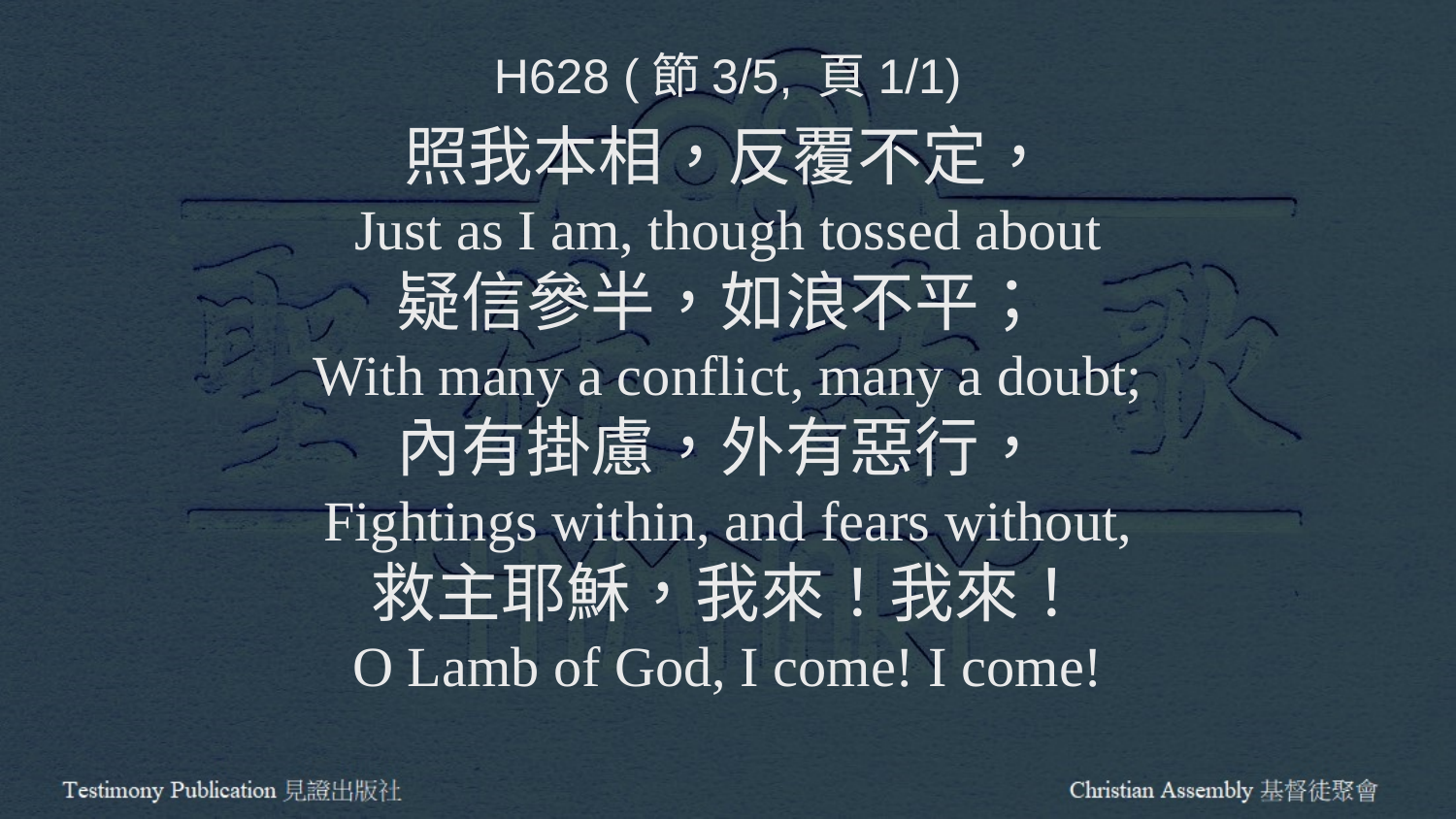

H628 (節3/5, 頁1/1)
照我本相，反覆不定，
Just as I am, though tossed about
疑信參半，如浪不平；
With many a conflict, many a doubt;
內有掛慮，外有惡行，
Fightings within, and fears without,
救主耶穌，我來！我來！
O Lamb of God, I come! I come!